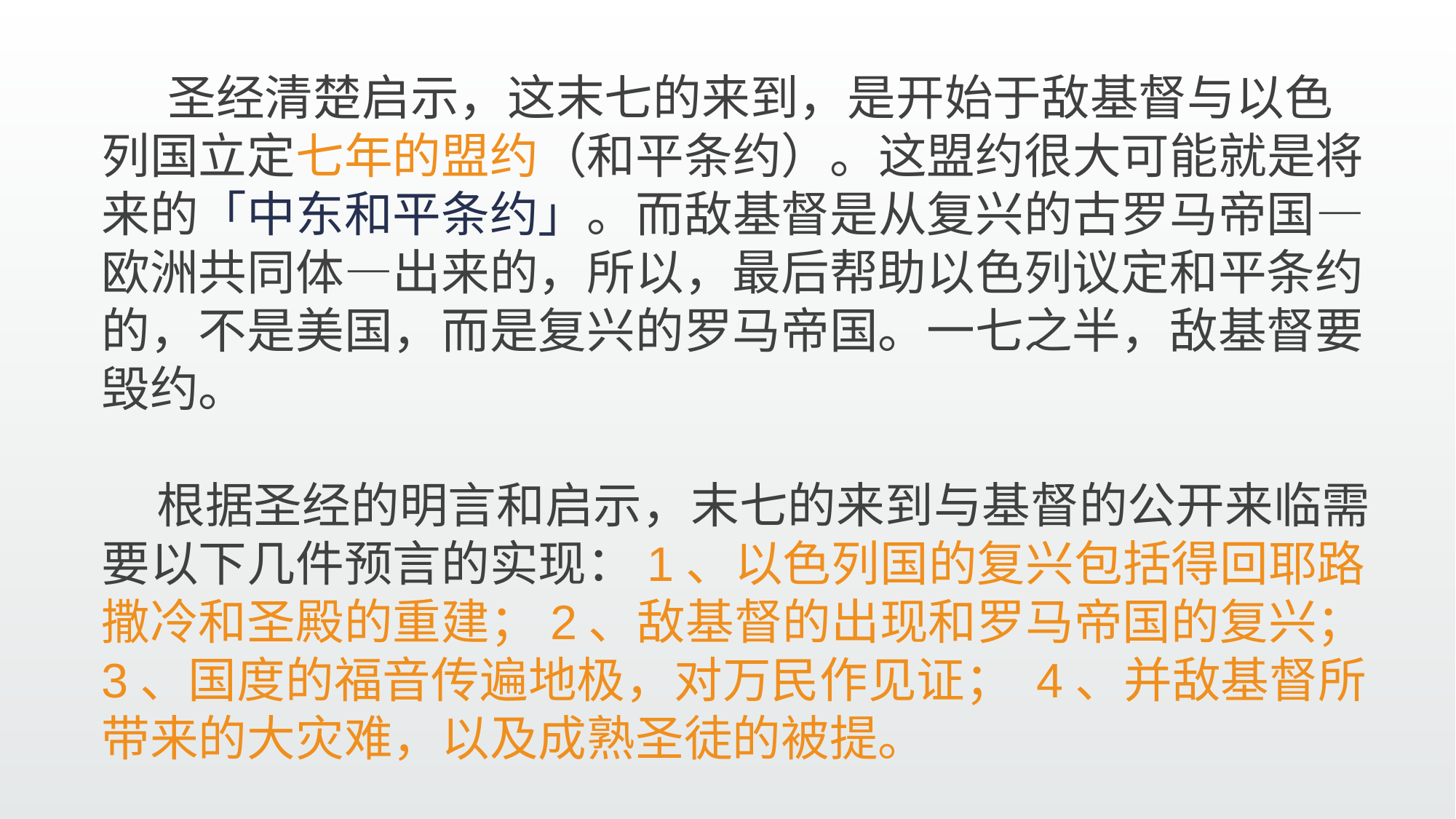

圣经清楚启示，这末七的来到，是开始于敌基督与以色列国立定七年的盟约（和平条约）。这盟约很大可能就是将来的「中东和平条约」。而敌基督是从复兴的古罗马帝国—欧洲共同体—出来的，所以，最后帮助以色列议定和平条约的，不是美国，而是复兴的罗马帝国。一七之半，敌基督要毁约。

    根据圣经的明言和启示，末七的来到与基督的公开来临需要以下几件预言的实现：1、以色列国的复兴包括得回耶路撒冷和圣殿的重建；2、敌基督的出现和罗马帝国的复兴； 3、国度的福音传遍地极，对万民作见证； 4、并敌基督所带来的大灾难，以及成熟圣徒的被提。